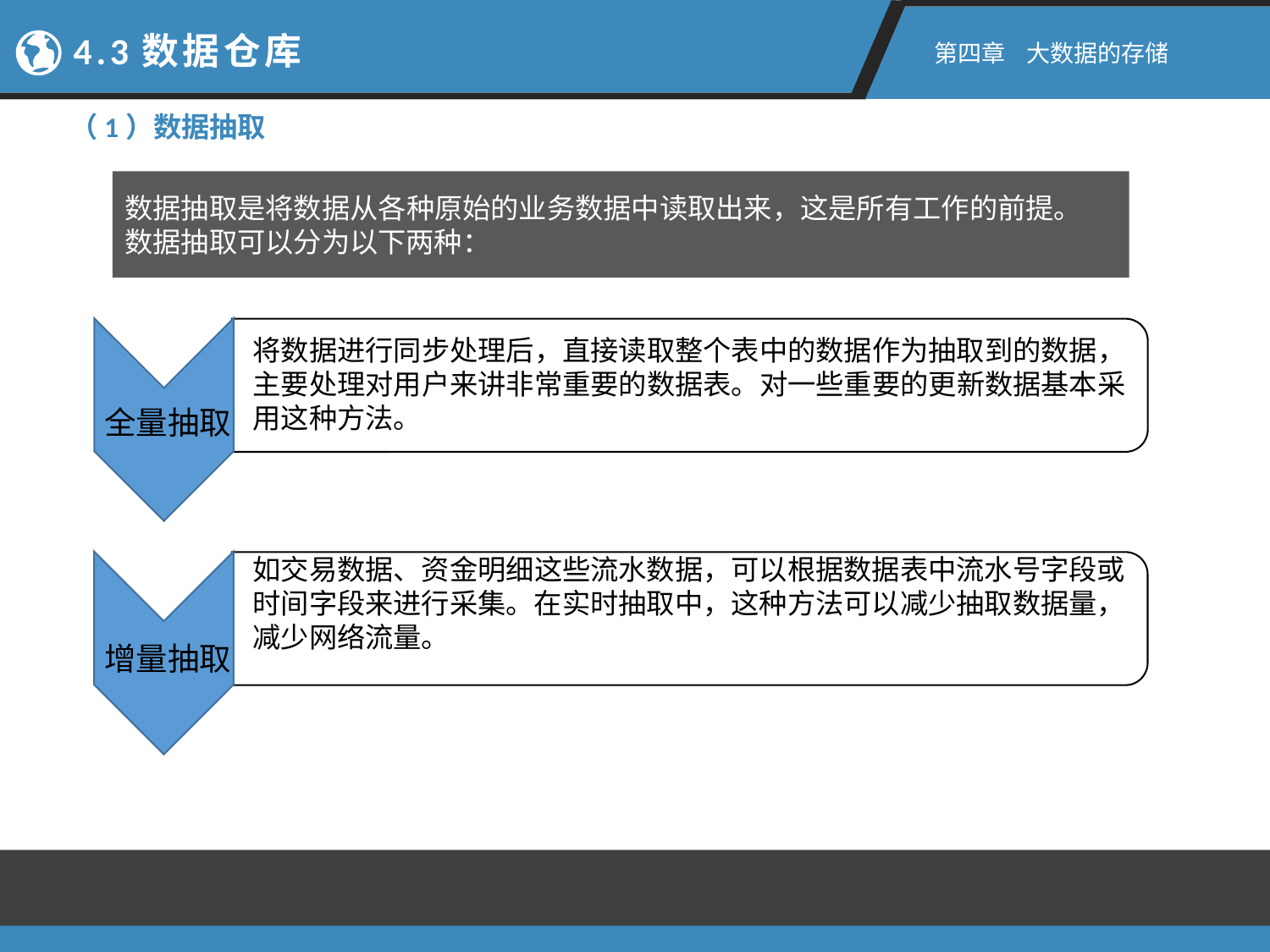

4.3数据仓库

第四章    大数据的存储
（1）数据抽取
数据抽取是将数据从各种原始的业务数据中读取出来，这是所有工作的前提。
数据抽取可以分为以下两种：

将数据进行同步处理后，直接读取整个表中的数据作为抽取到的数据，主要处理对用户来讲非常重要的数据表。对一些重要的更新数据基本采用这种方法。

全量抽取

如交易数据、资金明细这些流水数据，可以根据数据表中流水号字段或时间字段来进行采集。在实时抽取中，这种方法可以减少抽取数据量，减少网络流量。

增量抽取